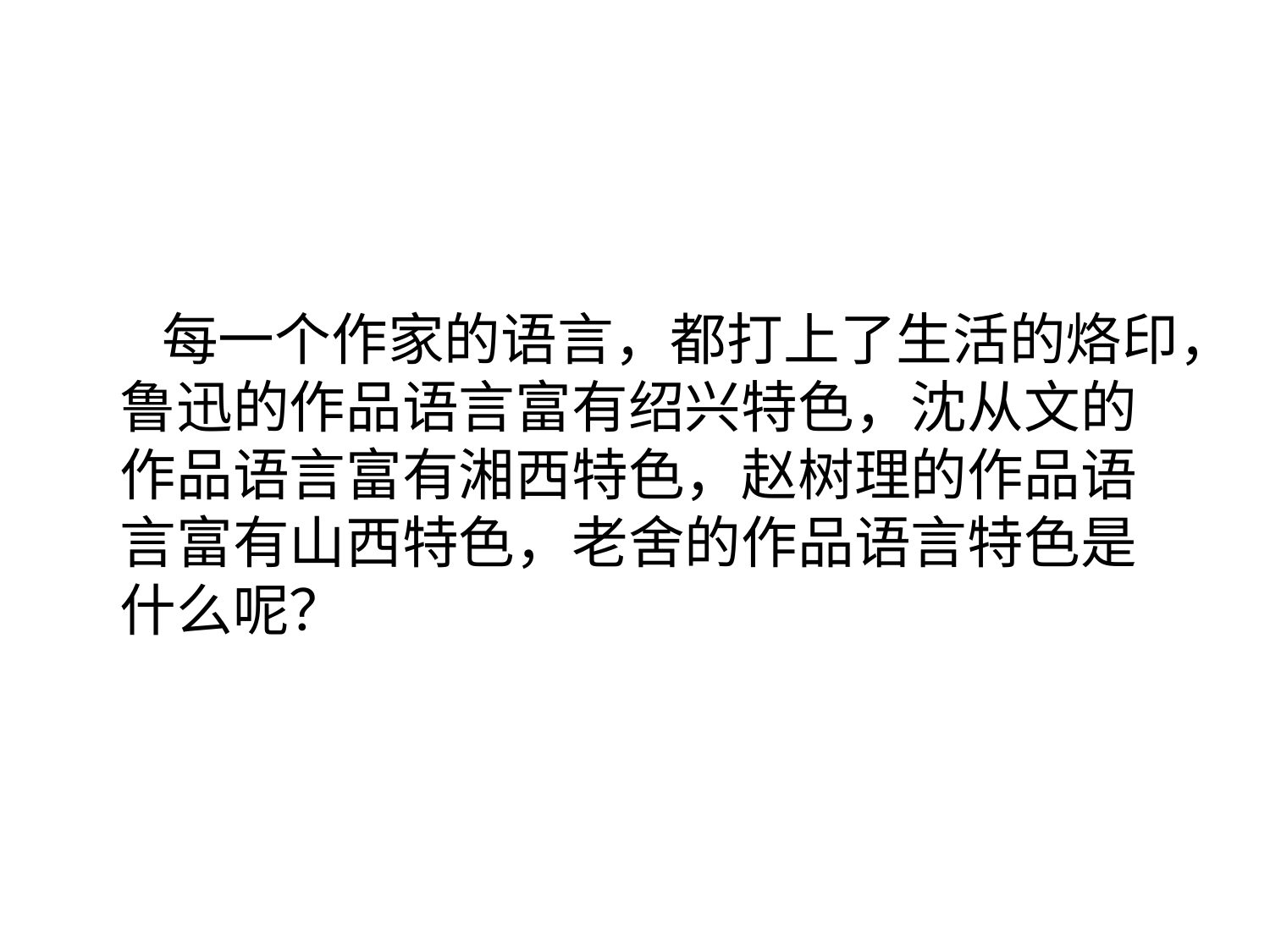

每一个作家的语言，都打上了生活的烙印，鲁迅的作品语言富有绍兴特色，沈从文的作品语言富有湘西特色，赵树理的作品语言富有山西特色，老舍的作品语言特色是什么呢？